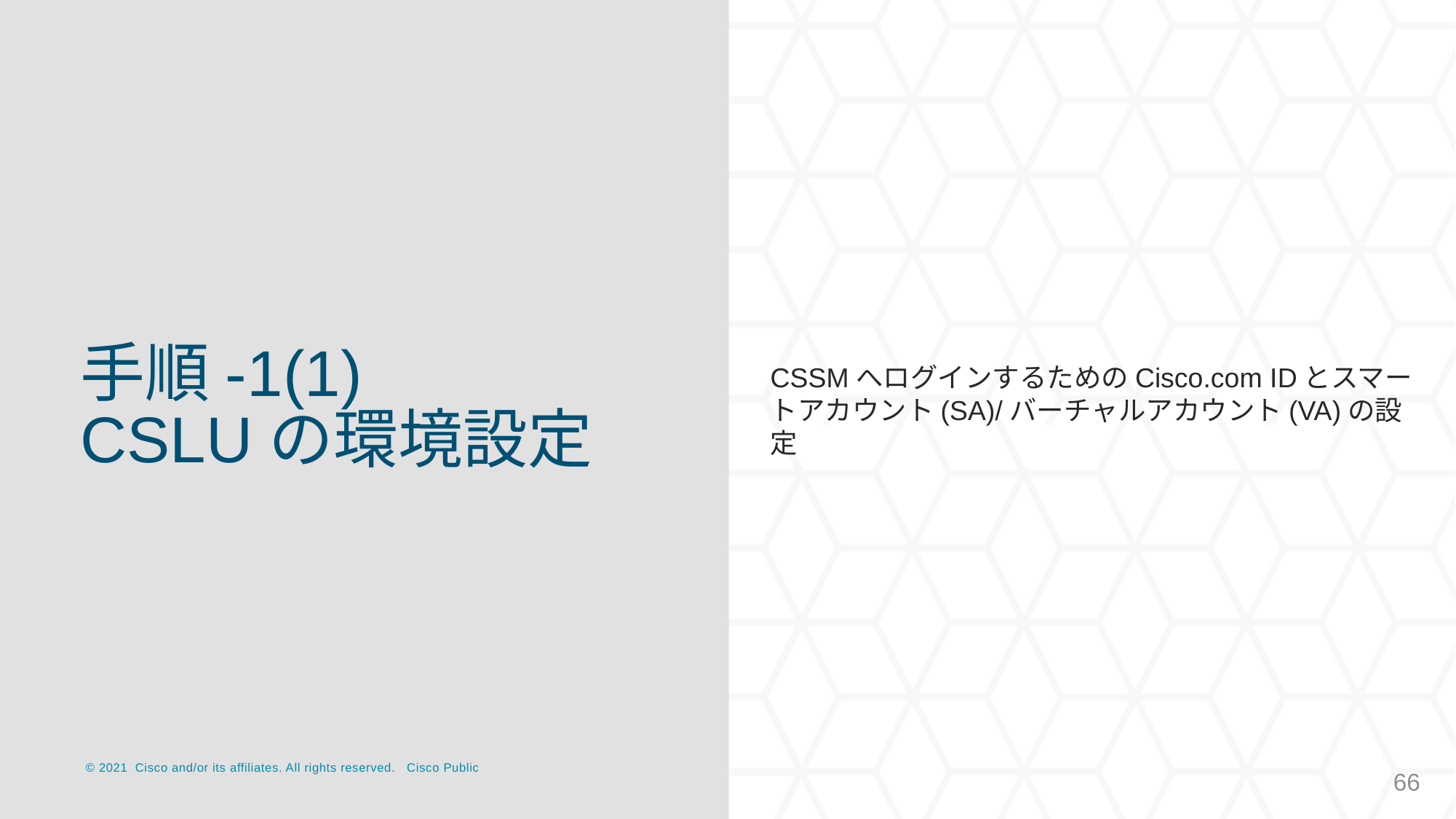

# 手順-1(1) CSLUの環境設定
CSSMへログインするためのCisco.com IDとスマートアカウント(SA)/バーチャルアカウント(VA)の設定
66